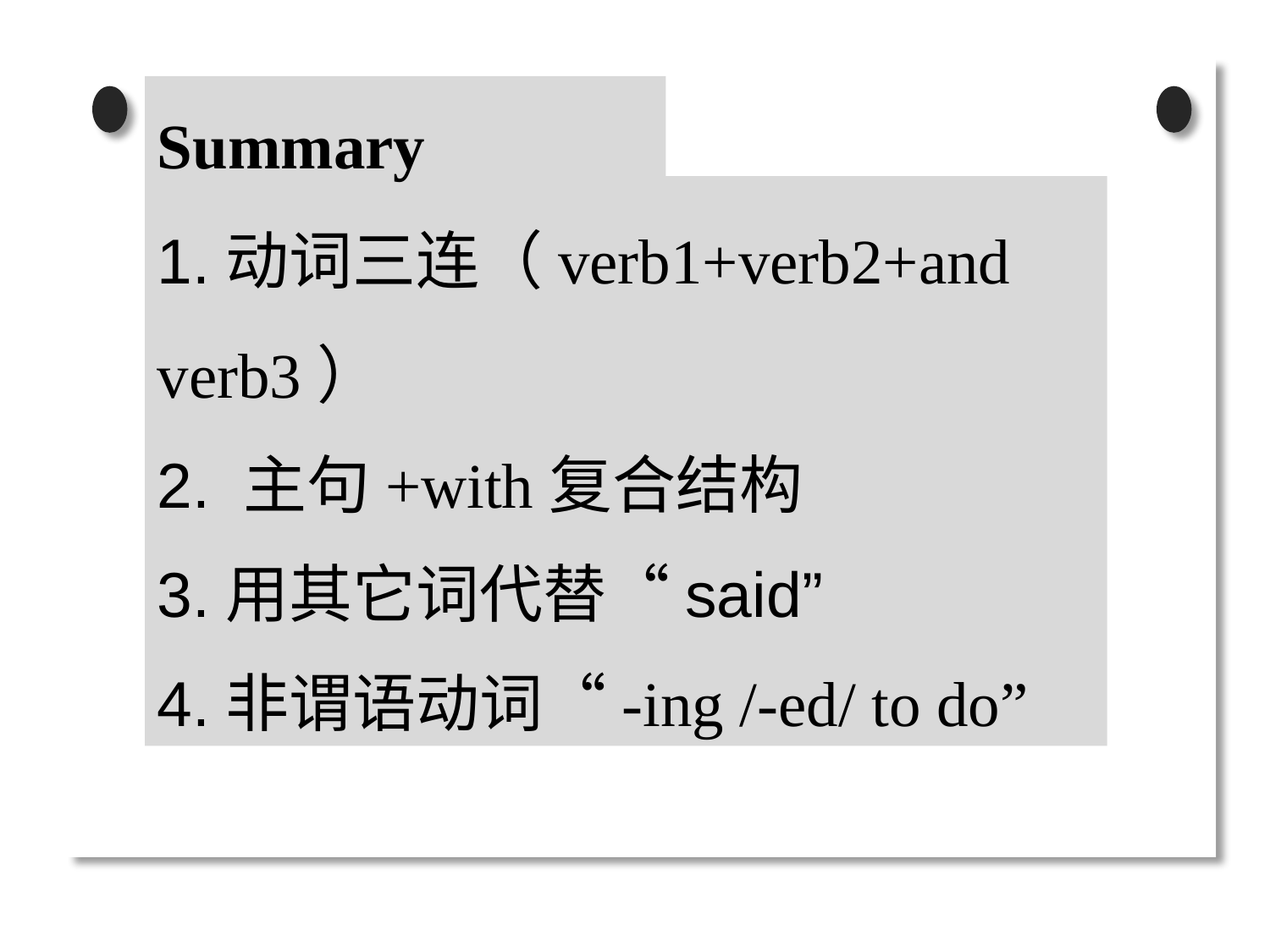

Summary
1.动词三连（verb1+verb2+and verb3）
2. 主句+with复合结构
3.用其它词代替“said”
4.非谓语动词“-ing /-ed/ to do”